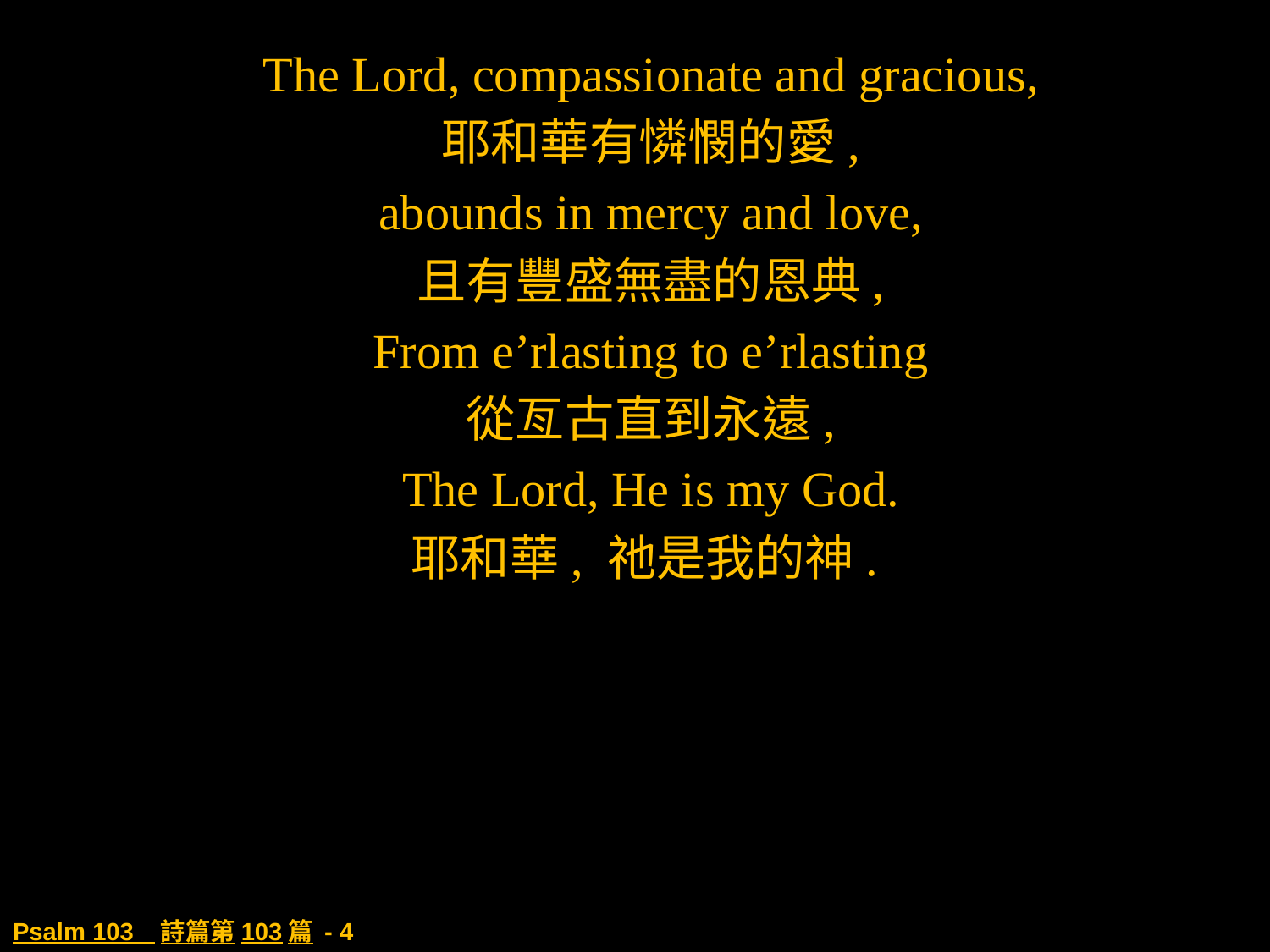

The Lord, compassionate and gracious,
耶和華有憐憫的愛,
abounds in mercy and love,
且有豐盛無盡的恩典,
From e’rlasting to e’rlasting
從亙古直到永遠,
The Lord, He is my God.
耶和華, 祂是我的神.

# Psalm 103   詩篇第103篇 - 4